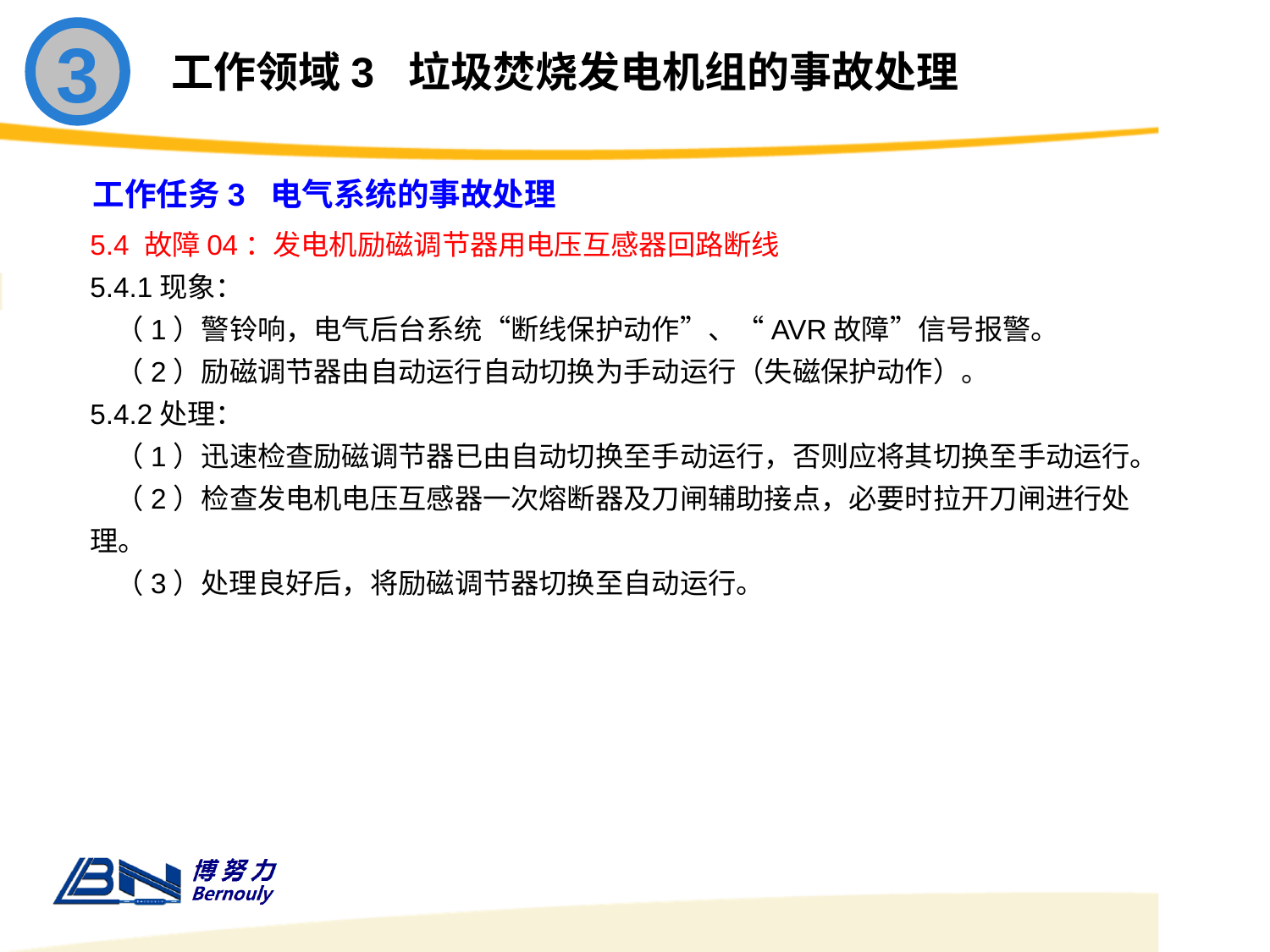

3
工作领域3  垃圾焚烧发电机组的事故处理
工作任务3  电气系统的事故处理
5.4 故障04：发电机励磁调节器用电压互感器回路断线
5.4.1现象：
   （1）警铃响，电气后台系统“断线保护动作”、“AVR故障”信号报警。
   （2）励磁调节器由自动运行自动切换为手动运行（失磁保护动作）。
5.4.2处理：
   （1）迅速检查励磁调节器已由自动切换至手动运行，否则应将其切换至手动运行。
   （2）检查发电机电压互感器一次熔断器及刀闸辅助接点，必要时拉开刀闸进行处理。
   （3）处理良好后，将励磁调节器切换至自动运行。